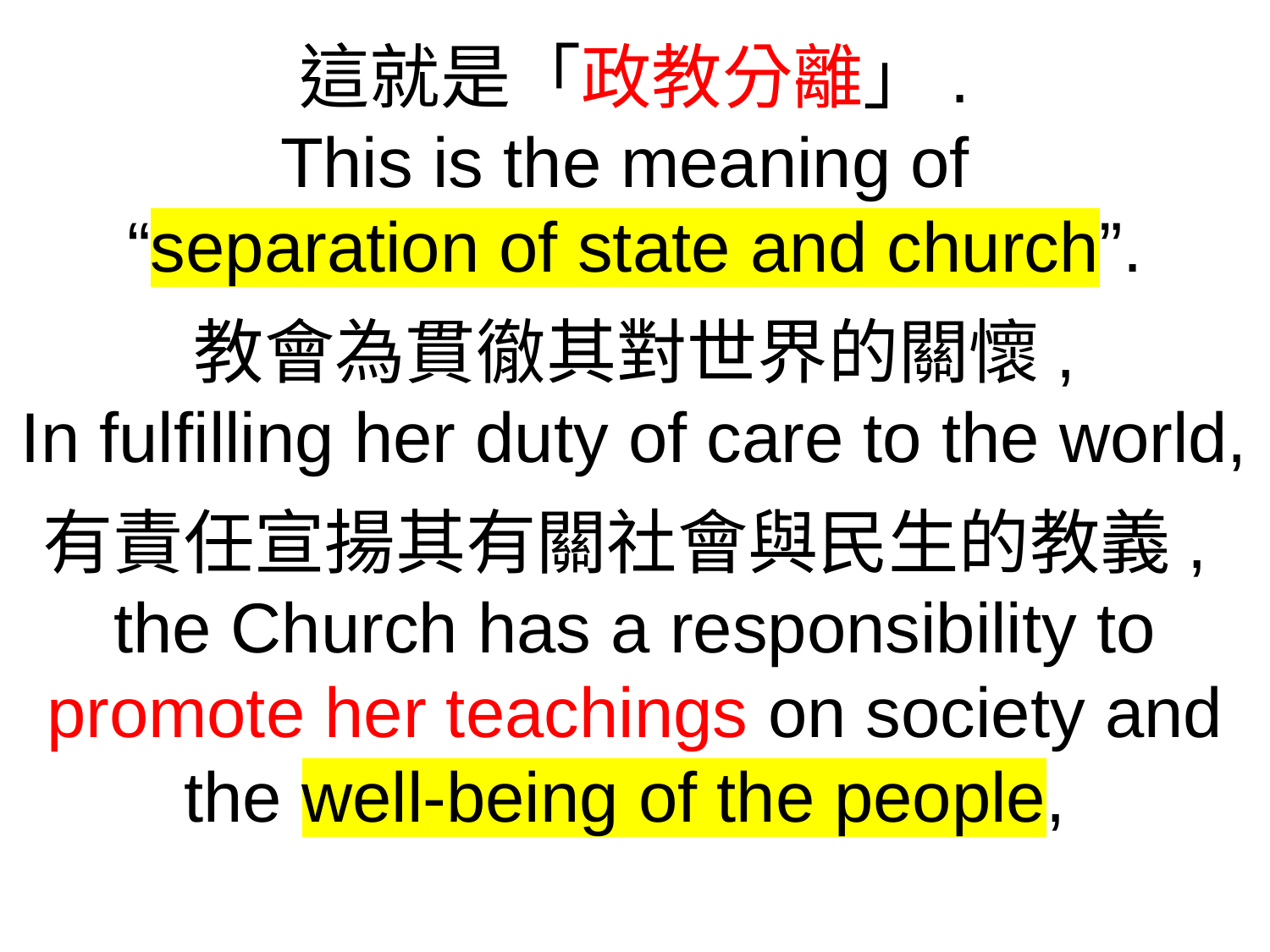

這就是「政教分離」.
This is the meaning of
“separation of state and church”.
教會為貫徹其對世界的關懷,
In fulfilling her duty of care to the world,
有責任宣揚其有關社會與民生的教義,
the Church has a responsibility to promote her teachings on society and the well-being of the people,